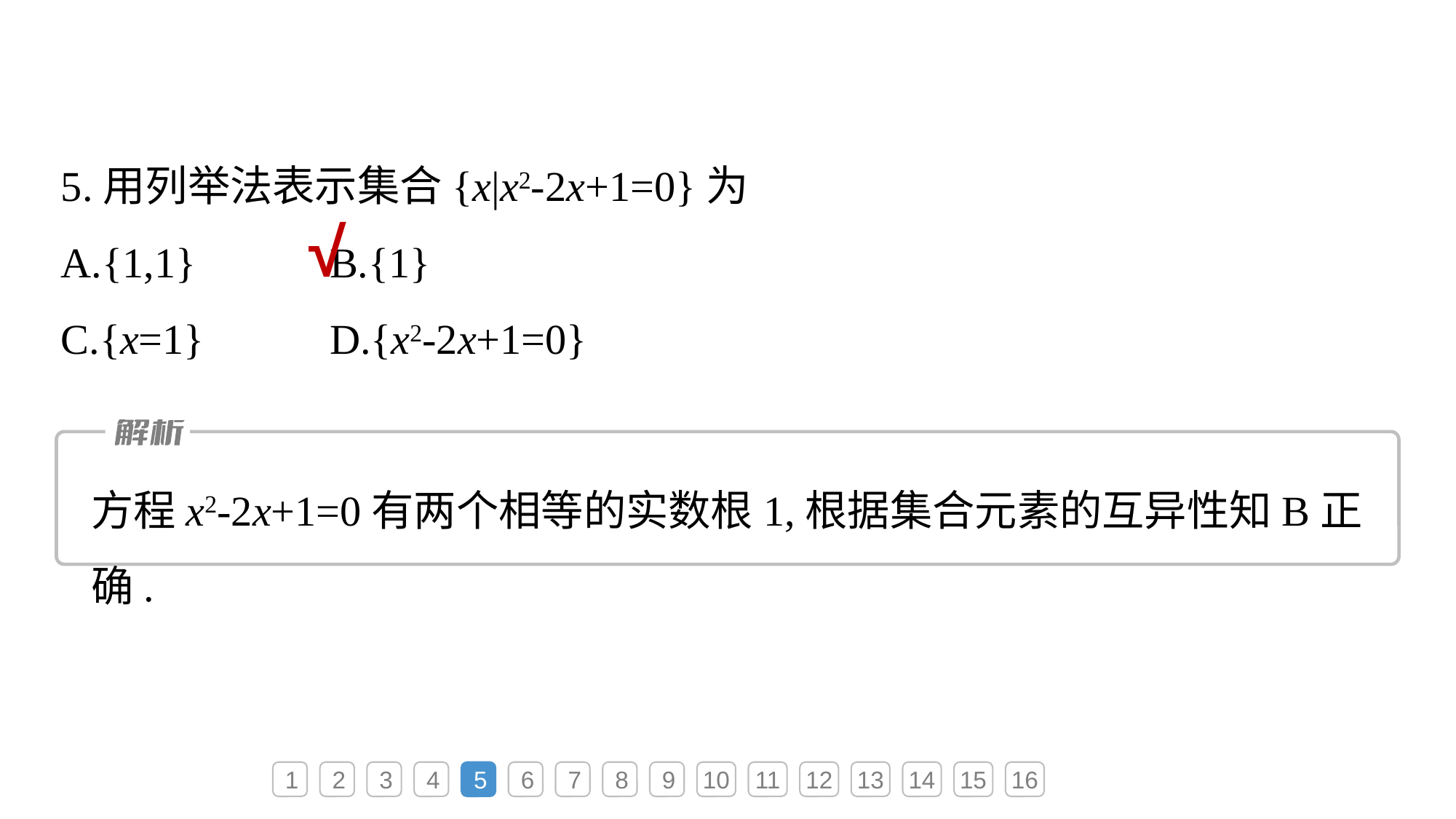

5.用列举法表示集合{x|x2-2x+1=0}为
A.{1,1}	B.{1}
C.{x=1}	D.{x2-2x+1=0}
√

方程x2-2x+1=0有两个相等的实数根1,根据集合元素的互异性知B正确.
1
2
3
4
5
6
7
8
9
10
11
12
13
14
15
16